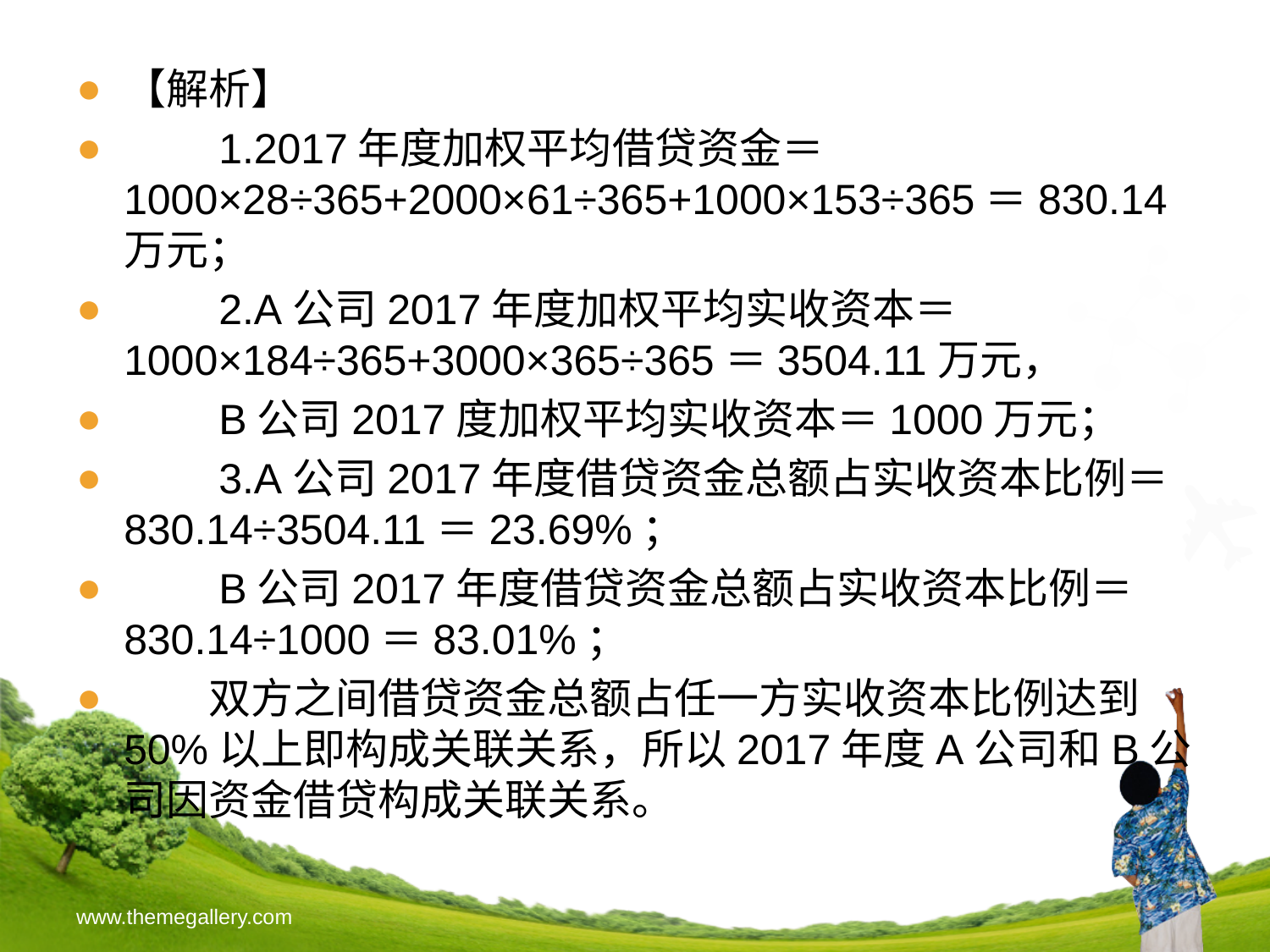

【解析】
　　1.2017年度加权平均借贷资金＝1000×28÷365+2000×61÷365+1000×153÷365＝830.14万元；
　　2.A公司2017年度加权平均实收资本＝1000×184÷365+3000×365÷365＝3504.11万元，
　　B公司2017度加权平均实收资本＝1000万元；
　　3.A公司2017年度借贷资金总额占实收资本比例＝830.14÷3504.11＝23.69%；
　　B公司2017年度借贷资金总额占实收资本比例＝830.14÷1000＝83.01%；
　　双方之间借贷资金总额占任一方实收资本比例达到50%以上即构成关联关系，所以2017年度A公司和B公司因资金借贷构成关联关系。

www.themegallery.com